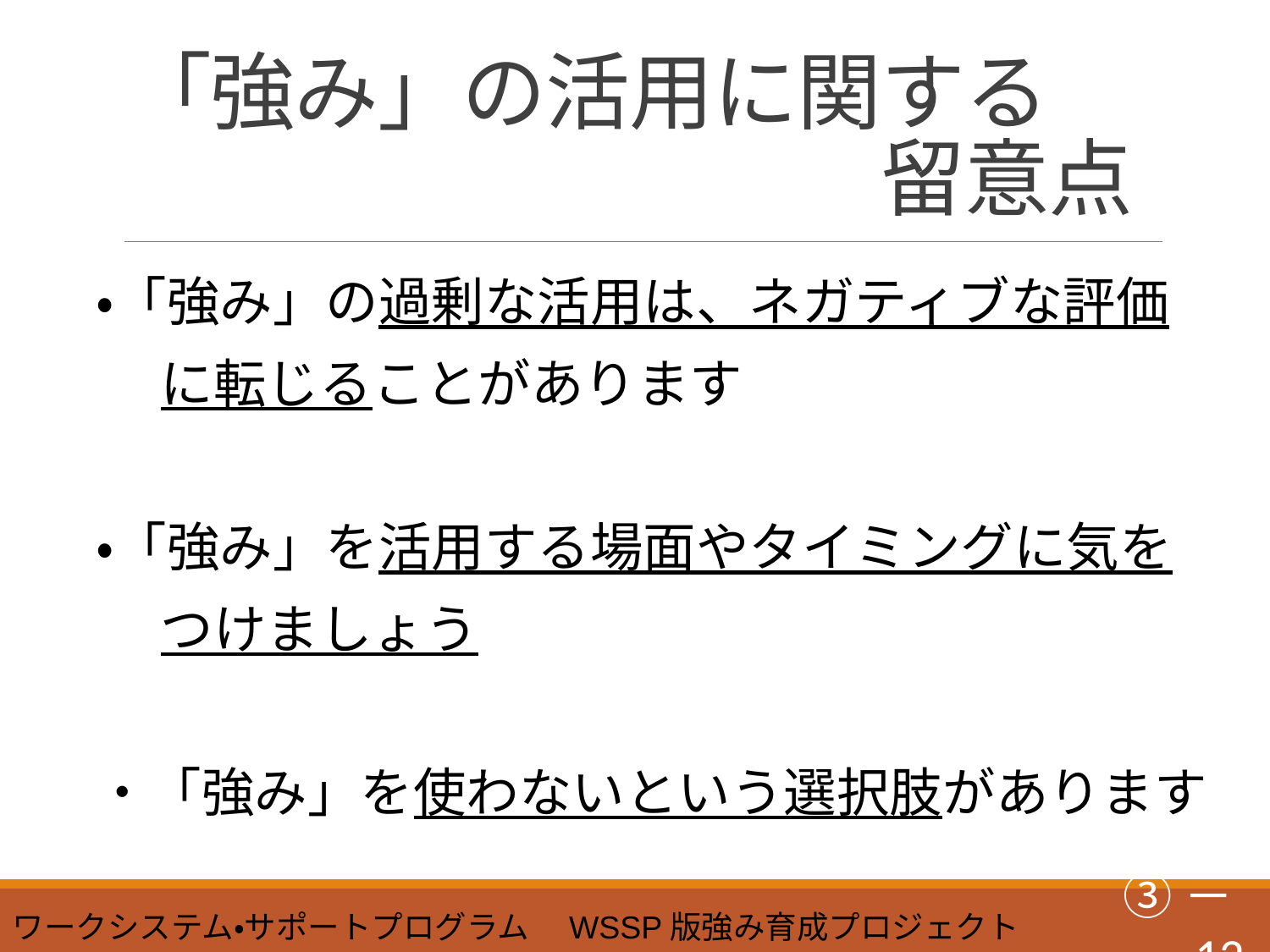

# 「強み」の活用に関する 　　　　　　　　　留意点
・「強み」の過剰な活用は、ネガティブな評価
　 に転じることがあります

・「強み」を活用する場面やタイミングに気を
　 つけましょう

・「強み」を使わないという選択肢があります
③－12
ワークシステム・サポートプログラム　WSSP版強み育成プロジェクト